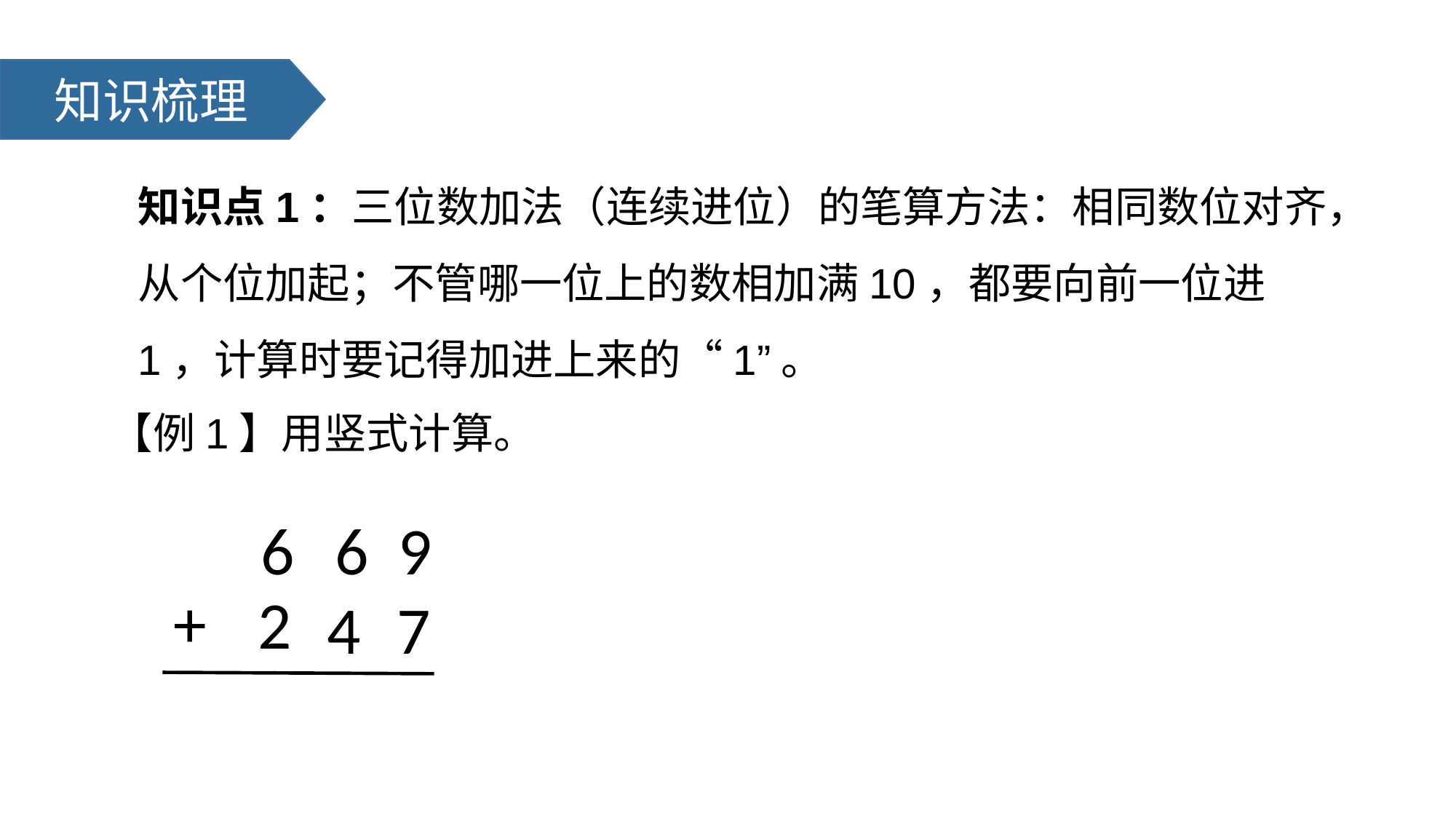

知识梳理
知识点1：三位数加法（连续进位）的笔算方法：相同数位对齐，从个位加起；不管哪一位上的数相加满10，都要向前一位进1，计算时要记得加进上来的“1”。
【例1】用竖式计算。
6
6
9
+
2
4
7